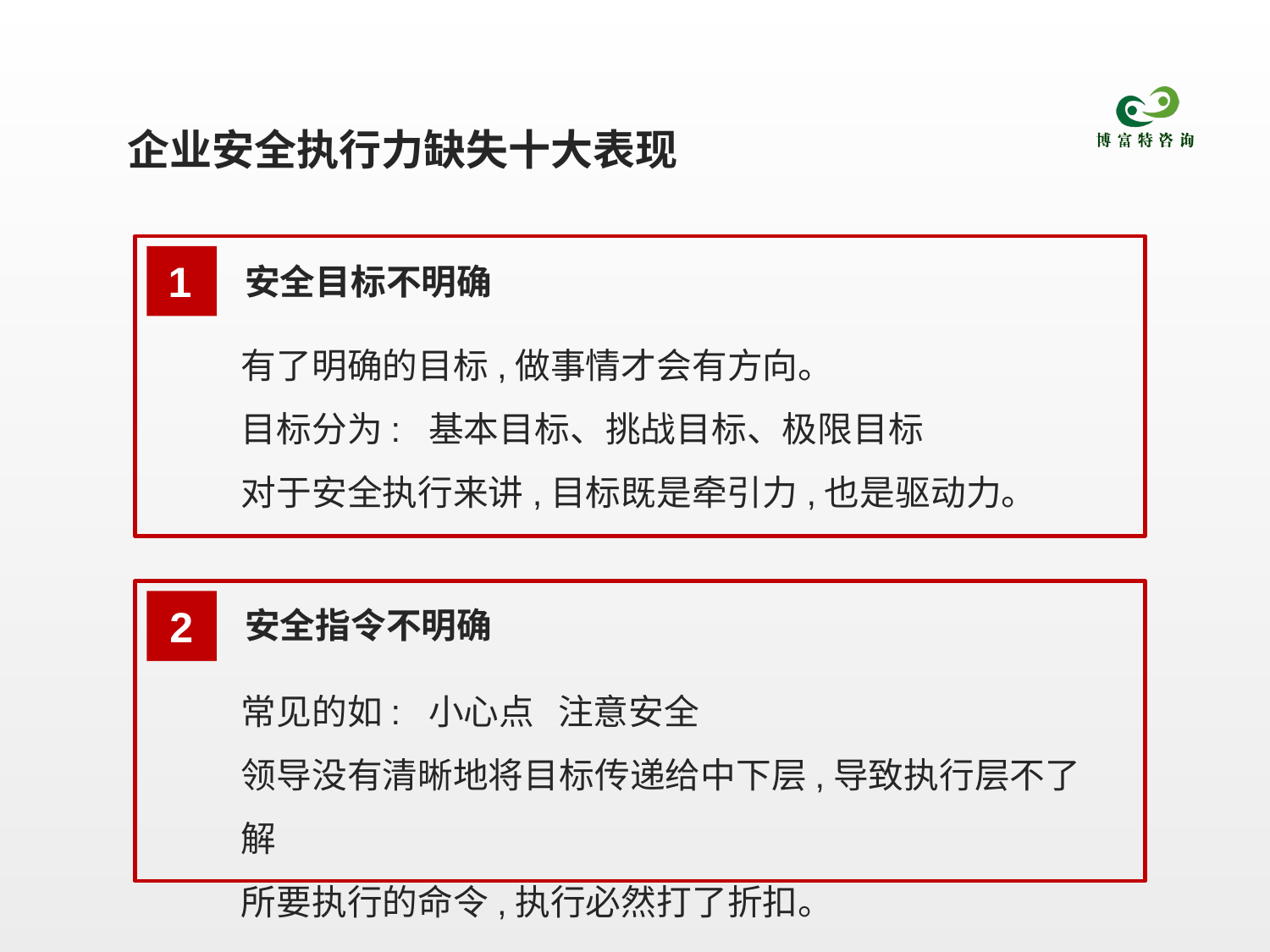

企业安全执行力缺失十大表现

1
安全目标不明确
有了明确的目标,做事情才会有方向。
目标分为:  基本目标、挑战目标、极限目标
对于安全执行来讲,目标既是牵引力,也是驱动力。

2
安全指令不明确
常见的如:  小心点   注意安全
领导没有清晰地将目标传递给中下层,导致执行层不了解
所要执行的命令,执行必然打了折扣。